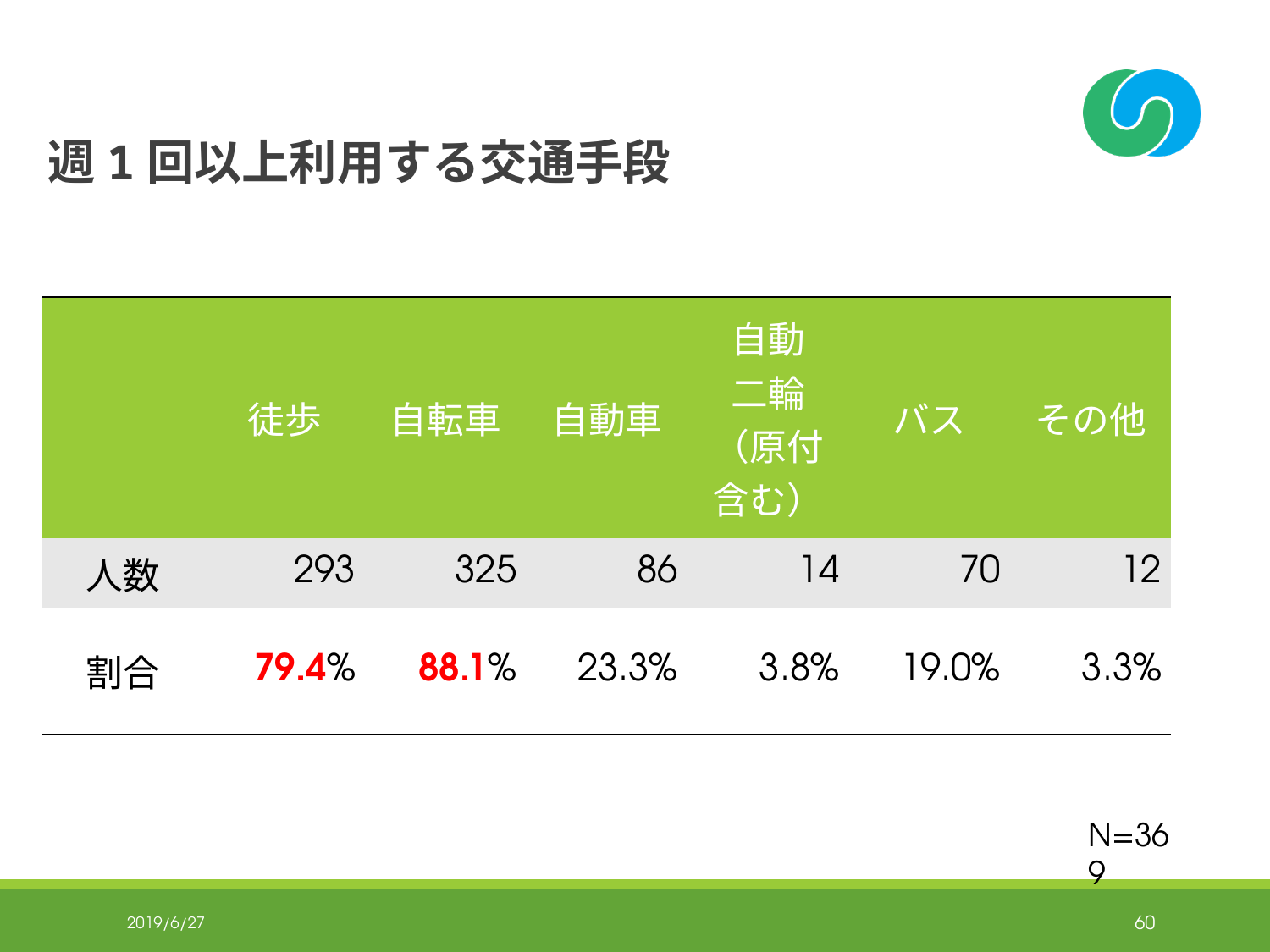

週1回以上利用する交通手段

|  | 徒歩 | 自転車 | 自動車 | 自動 二輪 （原付含む） | バス | その他 |
| --- | --- | --- | --- | --- | --- | --- |
| 人数 | 293 | 325 | 86 | 14 | 70 | 12 |
| 割合 | 79.4% | 88.1% | 23.3% | 3.8% | 19.0% | 3.3% |
N=369
2019/6/27
60